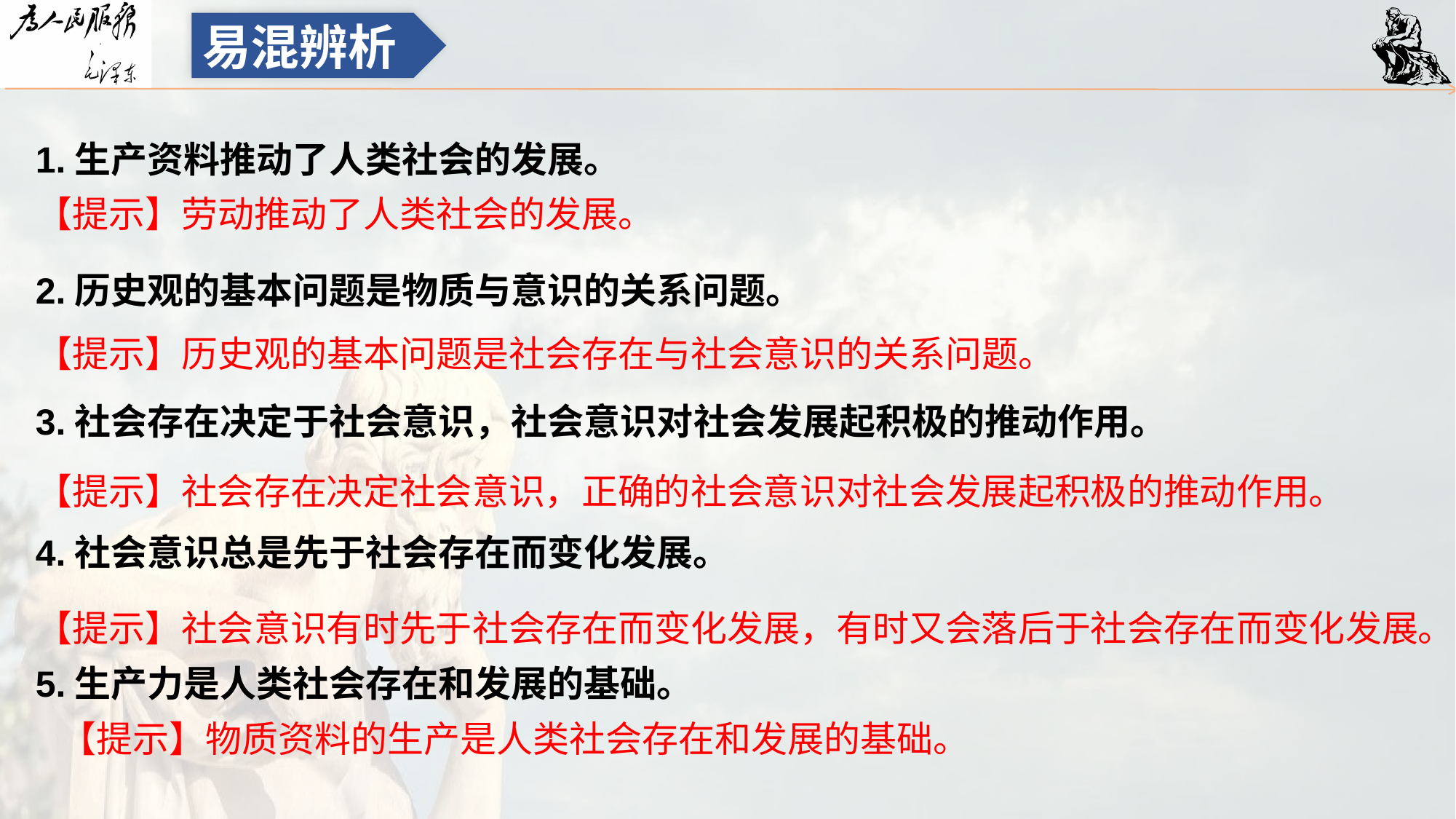

易混辨析
1.生产资料推动了人类社会的发展。

2.历史观的基本问题是物质与意识的关系问题。

3.社会存在决定于社会意识，社会意识对社会发展起积极的推动作用。

4.社会意识总是先于社会存在而变化发展。

5.生产力是人类社会存在和发展的基础。

【提示】劳动推动了人类社会的发展。
【提示】历史观的基本问题是社会存在与社会意识的关系问题。
【提示】社会存在决定社会意识，正确的社会意识对社会发展起积极的推动作用。
【提示】社会意识有时先于社会存在而变化发展，有时又会落后于社会存在而变化发展。
【提示】物质资料的生产是人类社会存在和发展的基础。